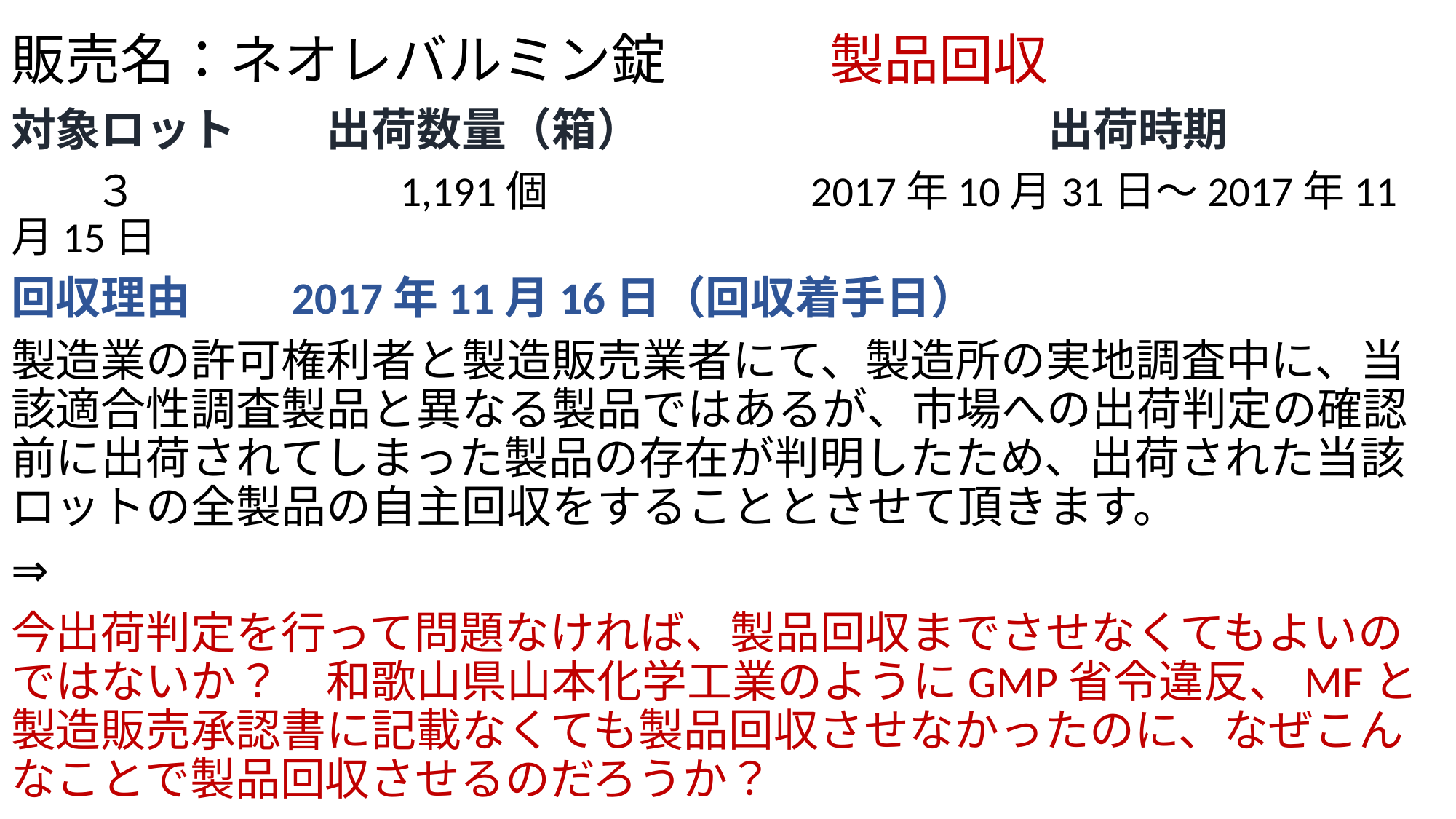

# 販売名：ネオレバルミン錠　　　製品回収
対象ロット　　出荷数量（箱）　　　　　　　　　出荷時期
　　３　　　　　　1,191個　　　　　　2017年10月31日～2017年11月15日
回収理由　　2017年11月16日（回収着手日）
製造業の許可権利者と製造販売業者にて、製造所の実地調査中に、当該適合性調査製品と異なる製品ではあるが、市場への出荷判定の確認前に出荷されてしまった製品の存在が判明したため、出荷された当該ロットの全製品の自主回収をすることとさせて頂きます。
⇒
今出荷判定を行って問題なければ、製品回収までさせなくてもよいのではないか？　和歌山県山本化学工業のようにGMP省令違反、MFと製造販売承認書に記載なくても製品回収させなかったのに、なぜこんなことで製品回収させるのだろうか？